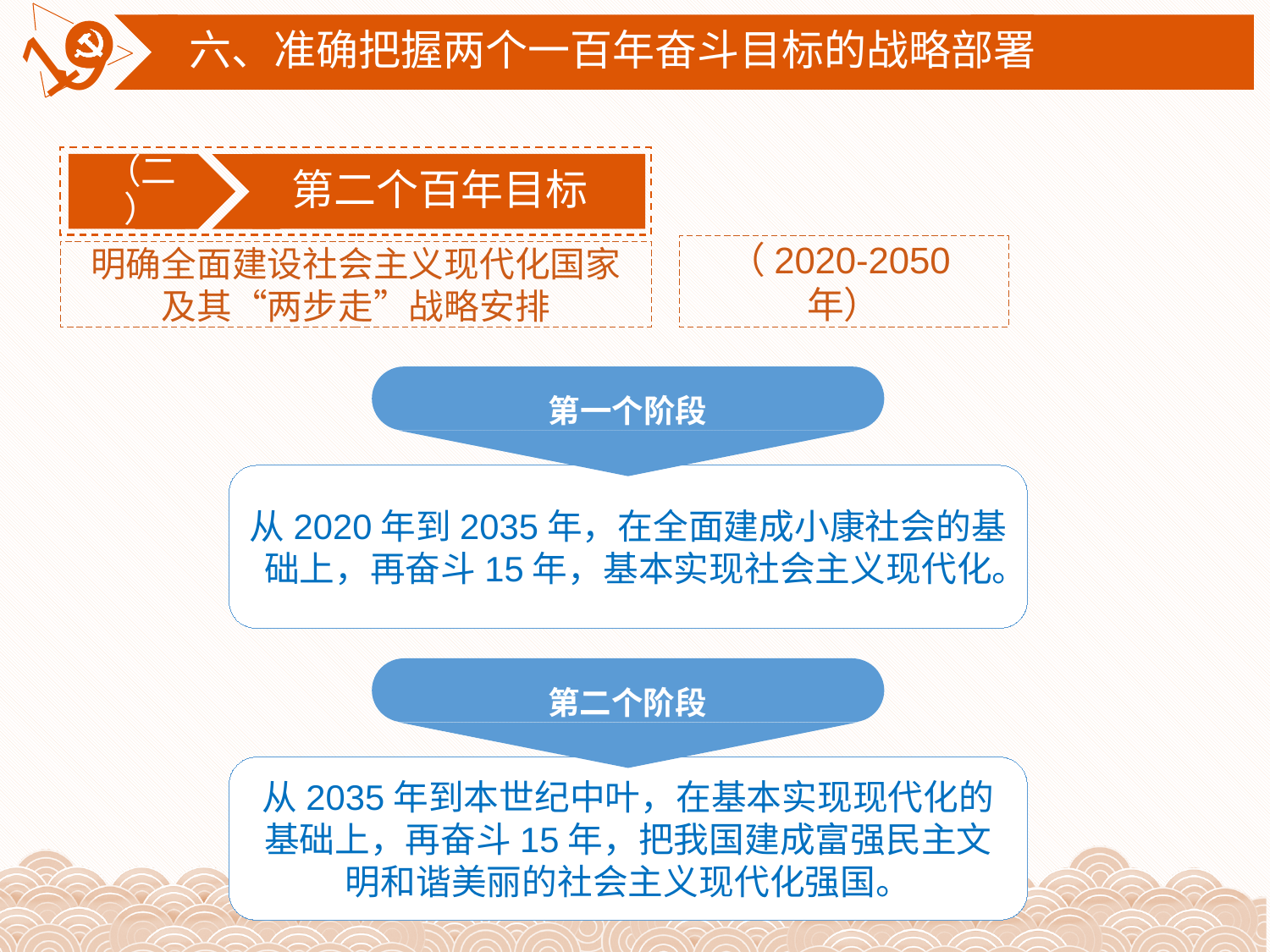

六、准确把握两个一百年奋斗目标的战略部署

（二）

第二个百年目标
（2020-2050年）
明确全面建设社会主义现代化国家
及其“两步走”战略安排

第一个阶段
从2020年到2035年，在全面建成小康社会的基础上，再奋斗15年，基本实现社会主义现代化。

第二个阶段
从2035年到本世纪中叶，在基本实现现代化的基础上，再奋斗15年，把我国建成富强民主文明和谐美丽的社会主义现代化强国。